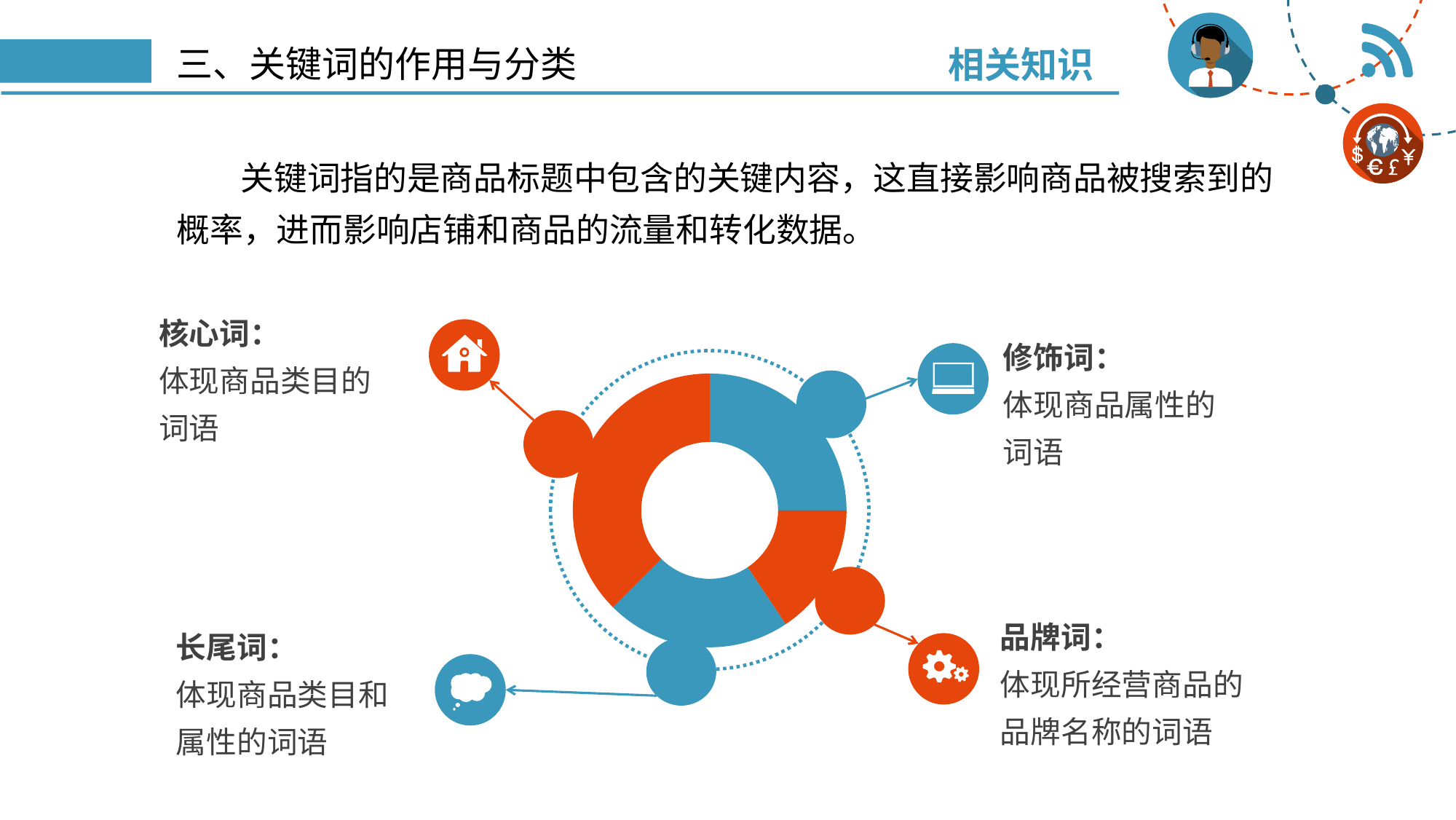

相关知识
# 三、关键词的作用与分类
关键词指的是商品标题中包含的关键内容，这直接影响商品被搜索到的概率，进而影响店铺和商品的流量和转化数据。
核心词：
体现商品类目的词语

修饰词：
体现商品属性的词语

### Chart

| Category | Sales |
|---|---|
| 1st Qtr | 8.0 |
| 2nd Qtr | 5.0 |
| 3rd Qtr | 7.0 |
| 4th Qtr | 12.0 |

品牌词：
体现所经营商品的品牌名称的词语
长尾词：
体现商品类目和属性的词语